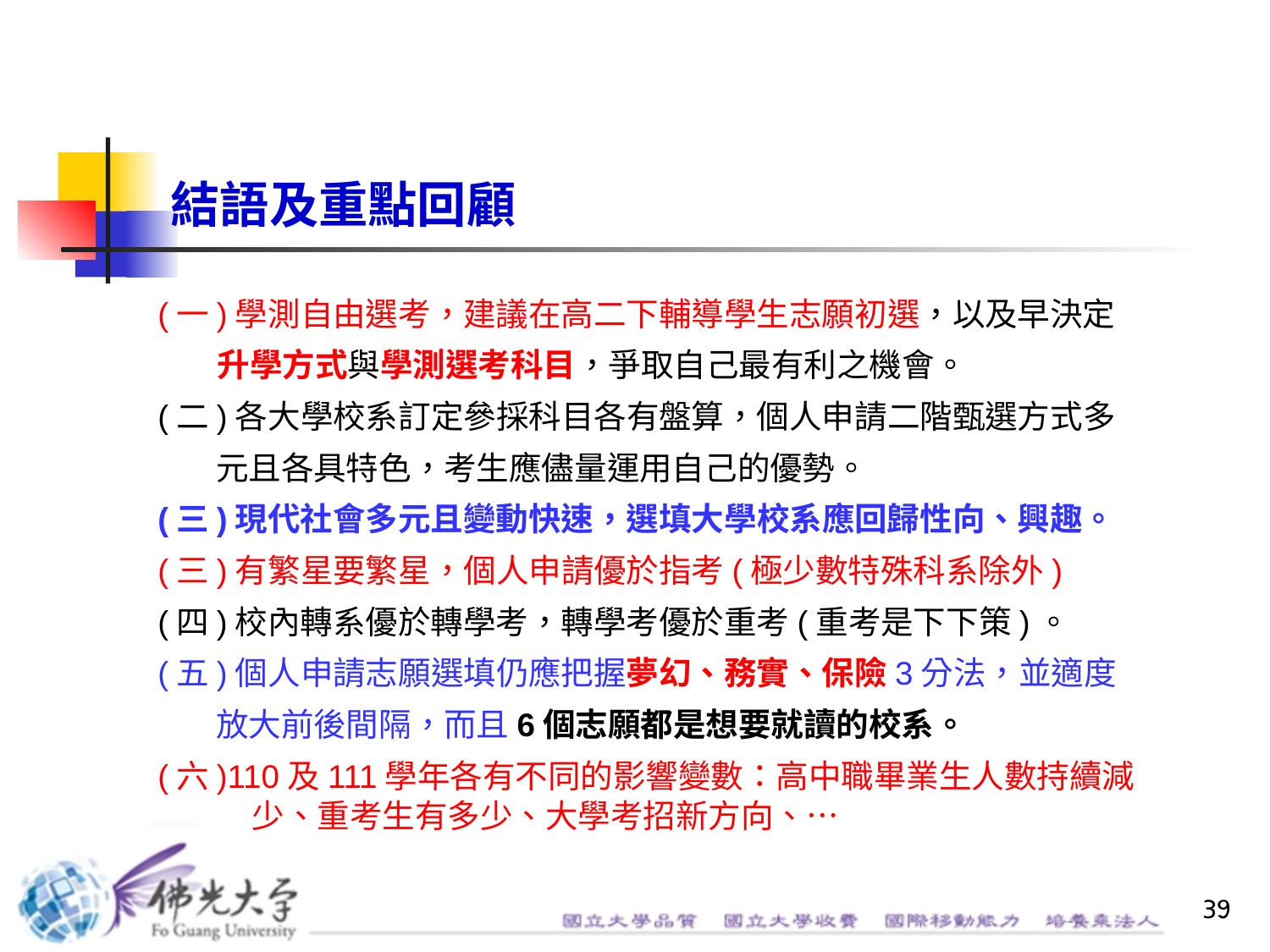

結語及重點回顧
(一)學測自由選考，建議在高二下輔導學生志願初選，以及早決定
       升學方式與學測選考科目，爭取自己最有利之機會。
(二)各大學校系訂定參採科目各有盤算，個人申請二階甄選方式多
       元且各具特色，考生應儘量運用自己的優勢。
(三)現代社會多元且變動快速，選填大學校系應回歸性向、興趣。
(三)有繁星要繁星，個人申請優於指考(極少數特殊科系除外)
(四)校內轉系優於轉學考，轉學考優於重考(重考是下下策)。
(五)個人申請志願選填仍應把握夢幻、務實、保險3分法，並適度
       放大前後間隔，而且6個志願都是想要就讀的校系。
(六)110及111學年各有不同的影響變數：高中職畢業生人數持續減少、重考生有多少、大學考招新方向、…
39